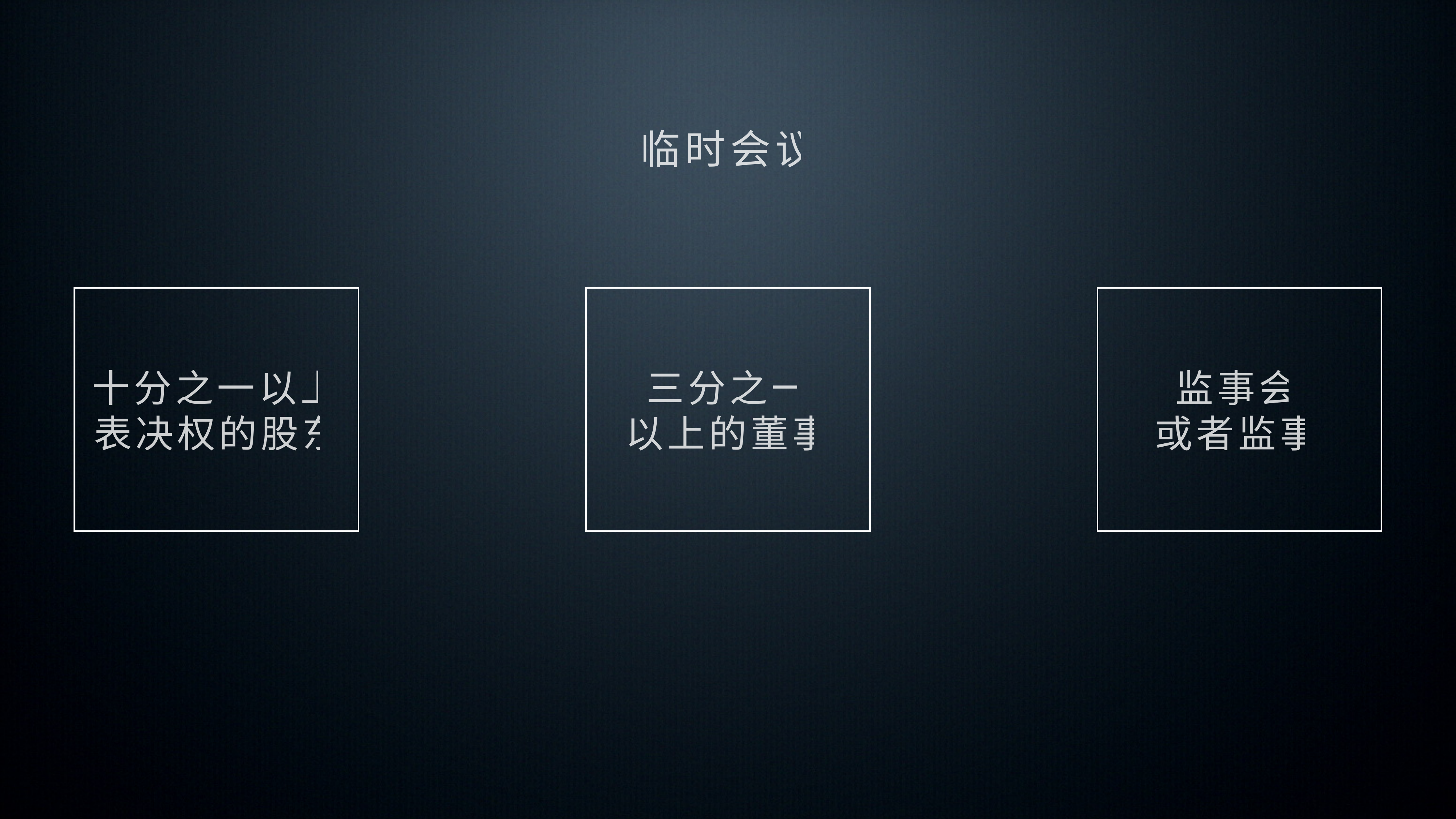

临时会议

十分之一以上表决权的股东
三分之一
以上的董事
监事会
或者监事